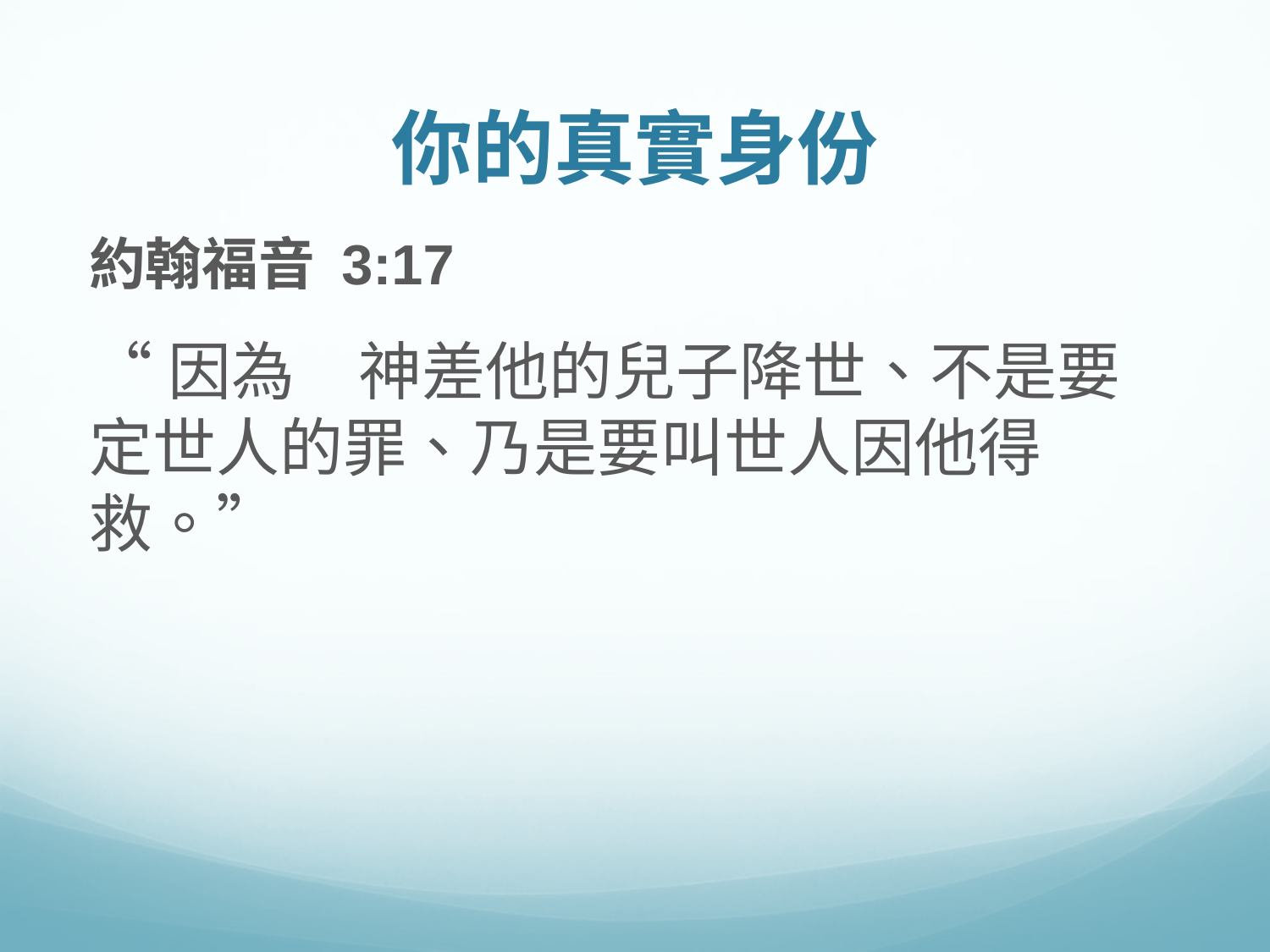

# 你的真實身份
約翰福音 3:17
“因為　神差他的兒子降世、不是要定世人的罪、乃是要叫世人因他得救。”